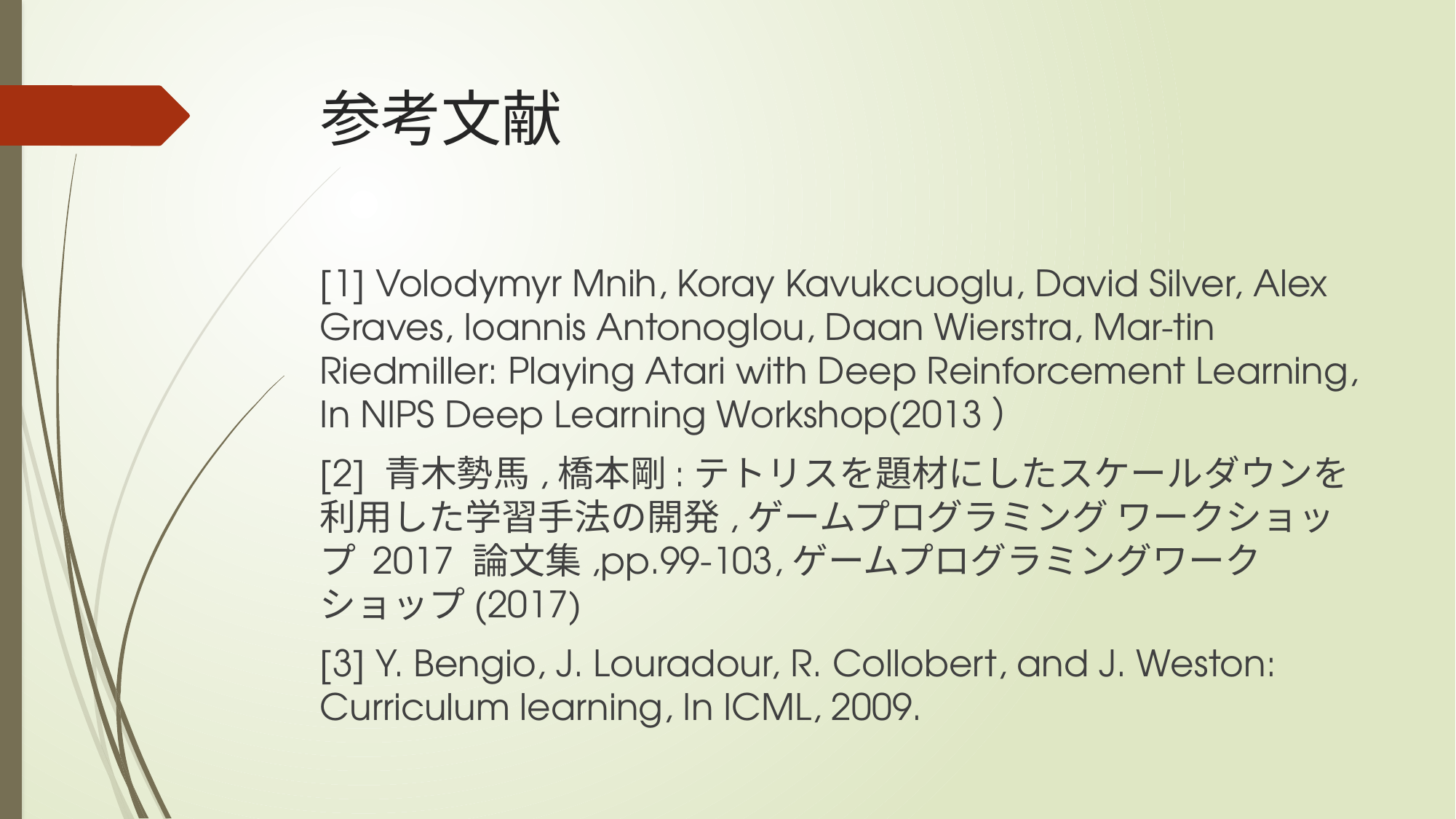

# 参考文献
[1] Volodymyr Mnih, Koray Kavukcuoglu, David Silver, Alex Graves, Ioannis Antonoglou, Daan Wierstra, Mar-tin Riedmiller: Playing Atari with Deep Reinforcement Learning, In NIPS Deep Learning Workshop(2013）
[2] 青木勢馬,橋本剛:テトリスを題材にしたスケールダウンを利用した学習手法の開発,ゲームプログラミング ワークショップ 2017 論文集,pp.99-103,ゲームプログラミングワークショップ(2017)
[3] Y. Bengio, J. Louradour, R. Collobert, and J. Weston: Curriculum learning, In ICML, 2009.